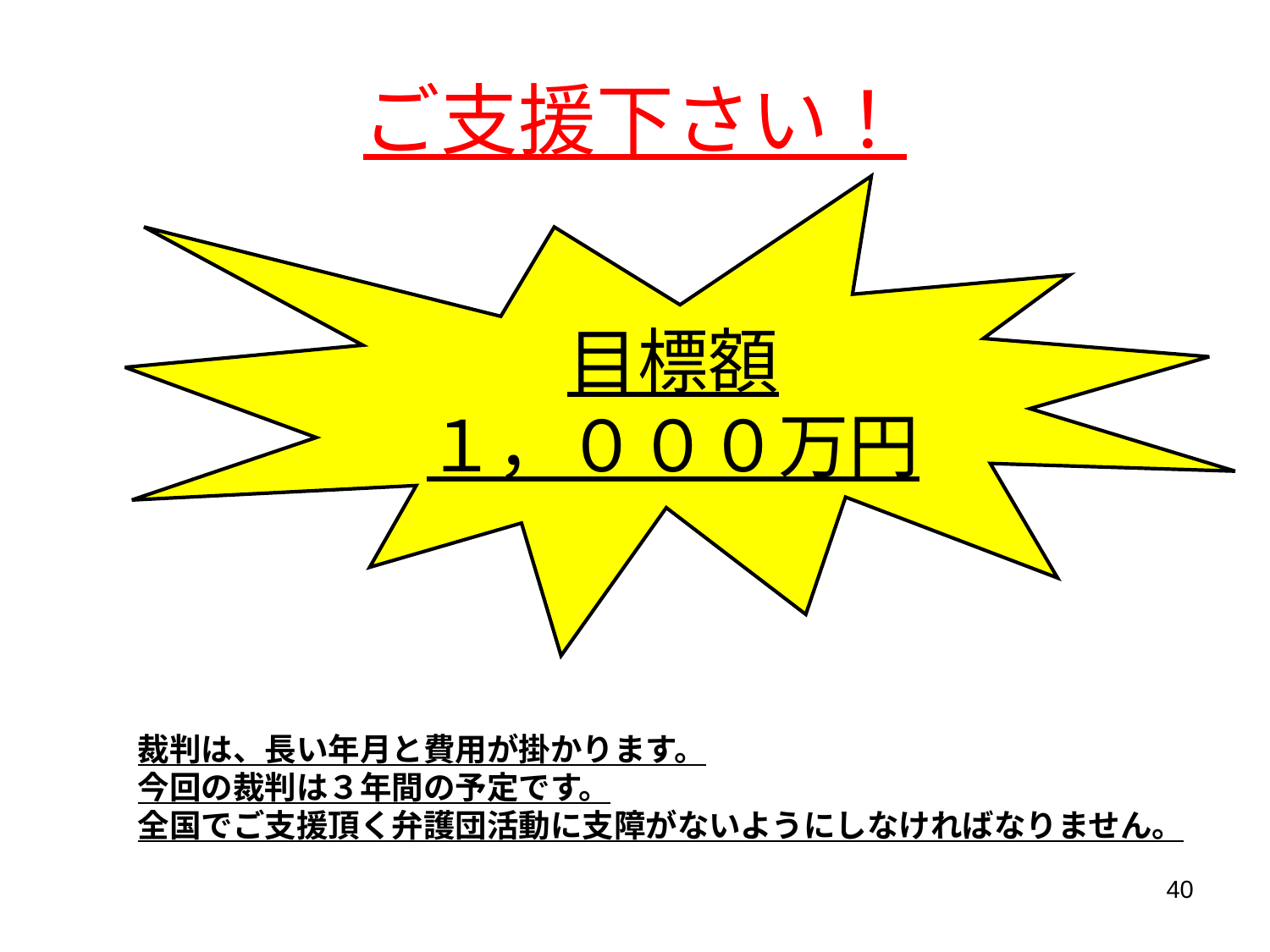

ご支援下さい！
目標額
１，０００万円
裁判は、長い年月と費用が掛かります。
今回の裁判は３年間の予定です。
全国でご支援頂く弁護団活動に支障がないようにしなければなりません。
40